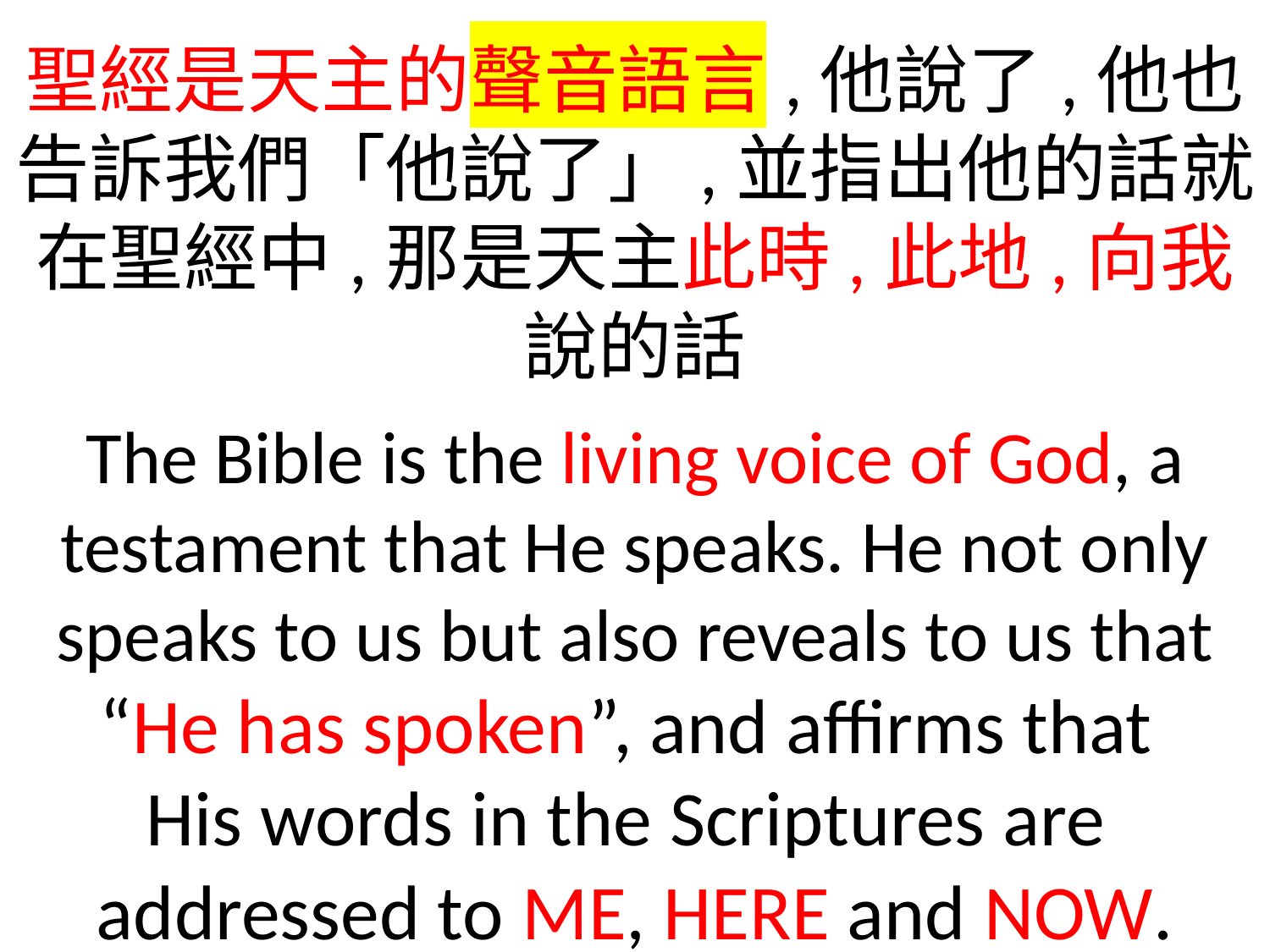

聖經是天主的聲音語言,他說了,他也告訴我們「他說了」,並指出他的話就在聖經中,那是天主此時,此地,向我說的話
The Bible is the living voice of God, a testament that He speaks. He not only speaks to us but also reveals to us that “He has spoken”, and affirms that
His words in the Scriptures are
addressed to ME, HERE and NOW.